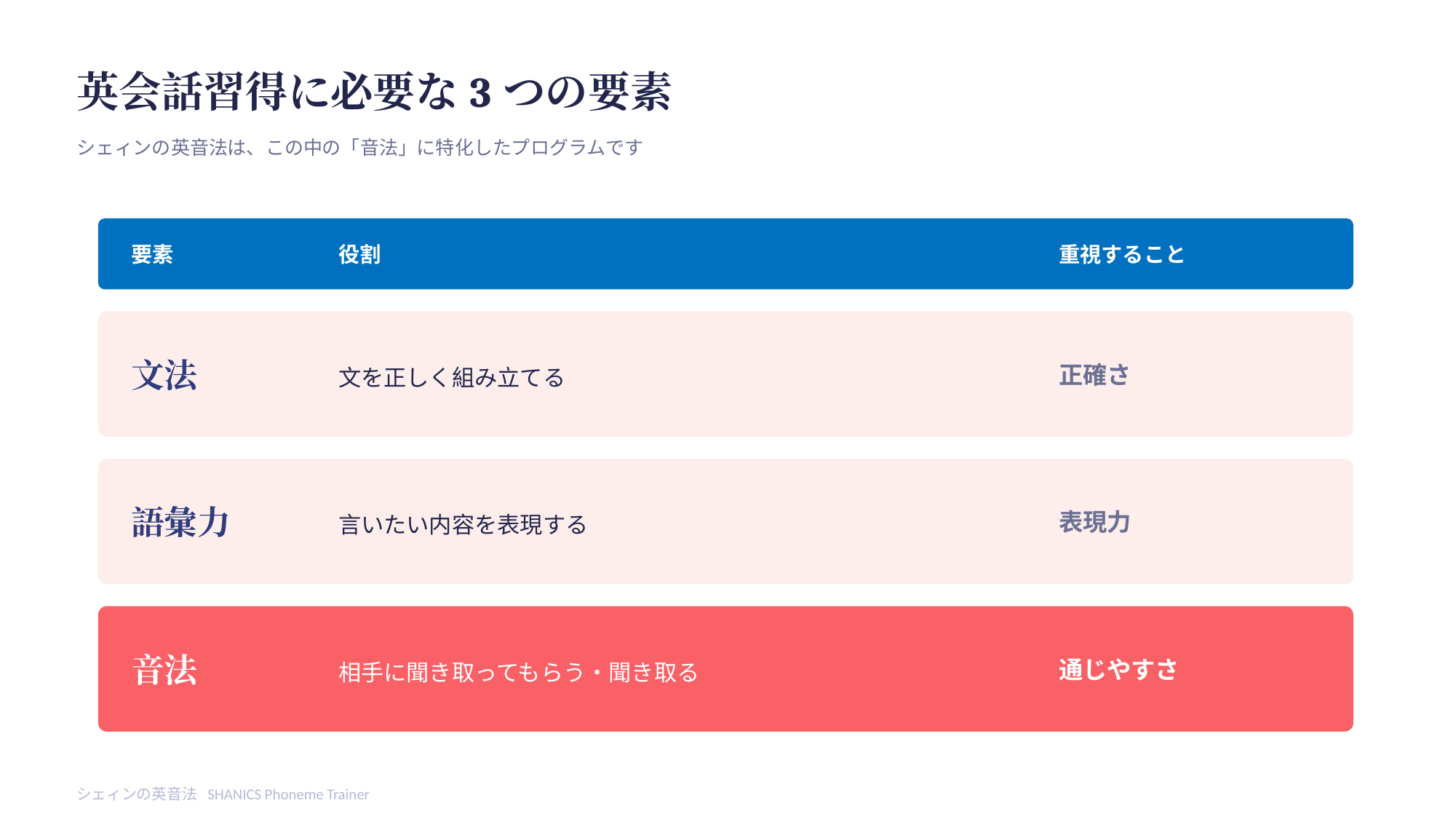

英会話習得に必要な3つの要素
シェィンの英音法は、この中の「音法」に特化したプログラムです

要素
役割
重視すること

文法
文を正しく組み立てる
正確さ

語彙力
言いたい内容を表現する
表現力

音法
相手に聞き取ってもらう・聞き取る
通じやすさ
シェィンの英音法  SHANICS Phoneme Trainer